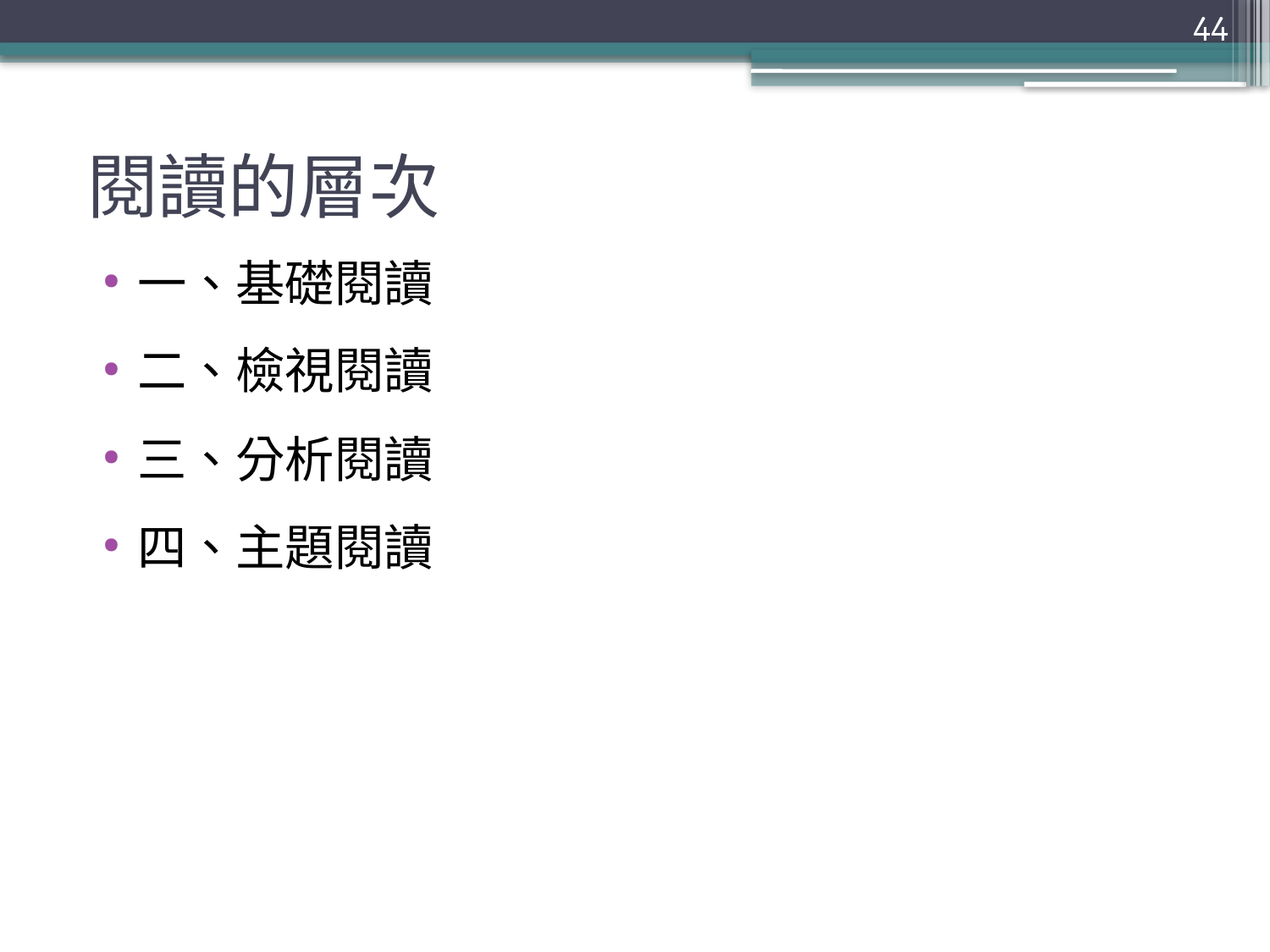

44

# 閱讀的層次
一、基礎閱讀
二、檢視閱讀
三、分析閱讀
四、主題閱讀